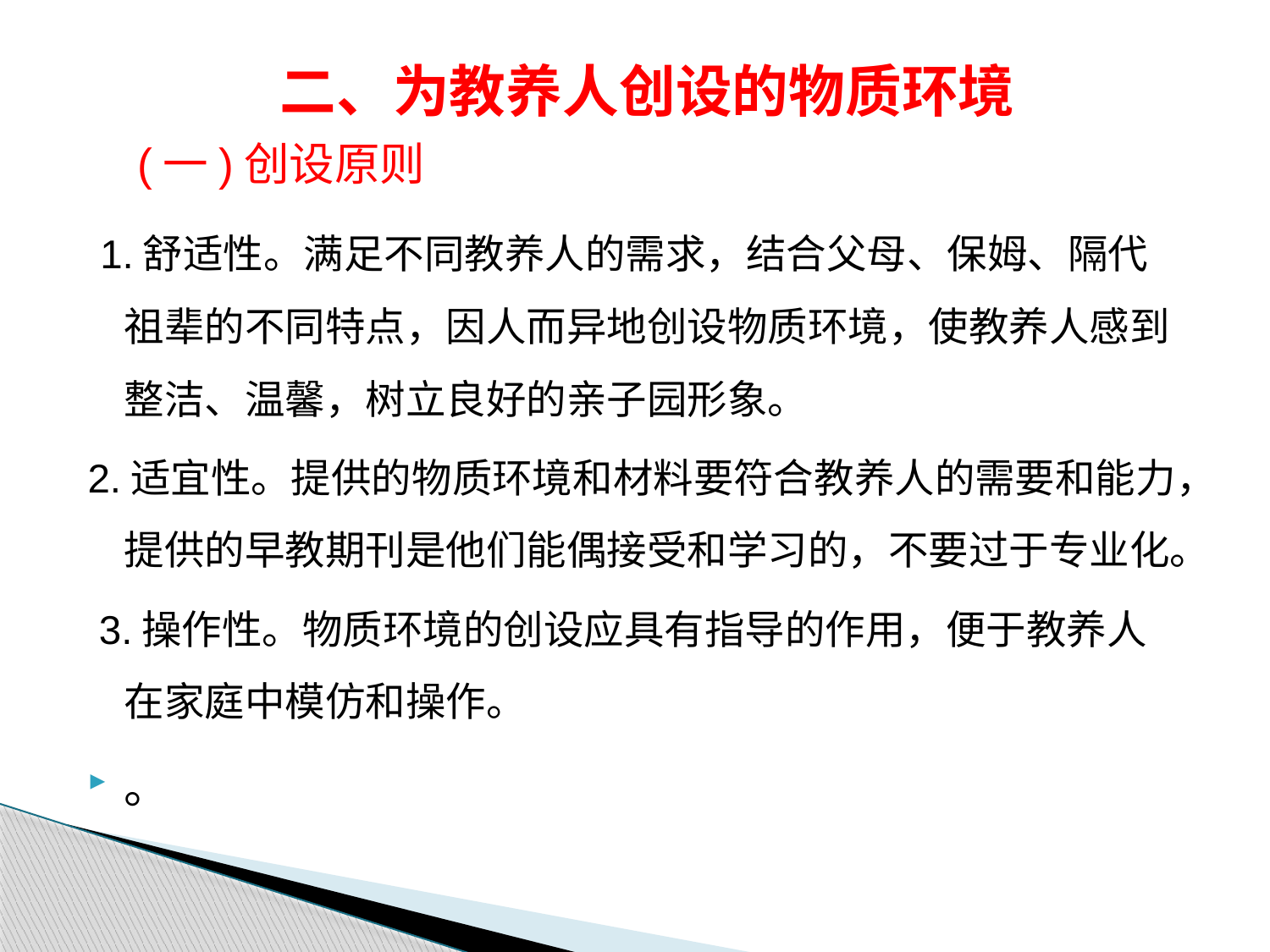

二、为教养人创设的物质环境
    (一)创设原则
 1.舒适性。满足不同教养人的需求，结合父母、保姆、隔代祖辈的不同特点，因人而异地创设物质环境，使教养人感到整洁、温馨，树立良好的亲子园形象。
2.适宜性。提供的物质环境和材料要符合教养人的需要和能力，提供的早教期刊是他们能偶接受和学习的，不要过于专业化。
 3.操作性。物质环境的创设应具有指导的作用，便于教养人在家庭中模仿和操作。
。